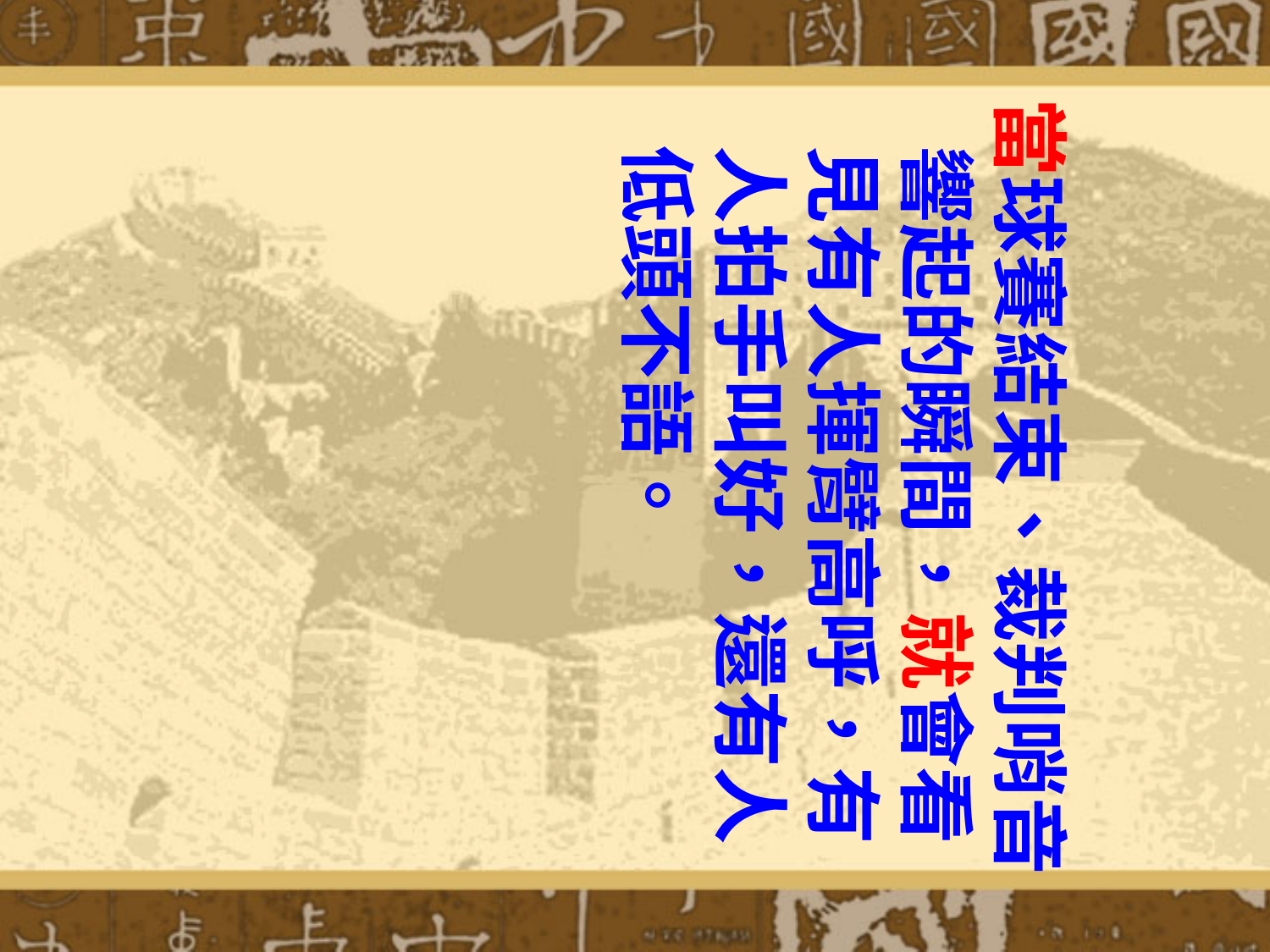

當球賽結束、裁判哨音響起的瞬間，就會看見有人揮臂高呼，有人拍手叫好，還有人低頭不語。